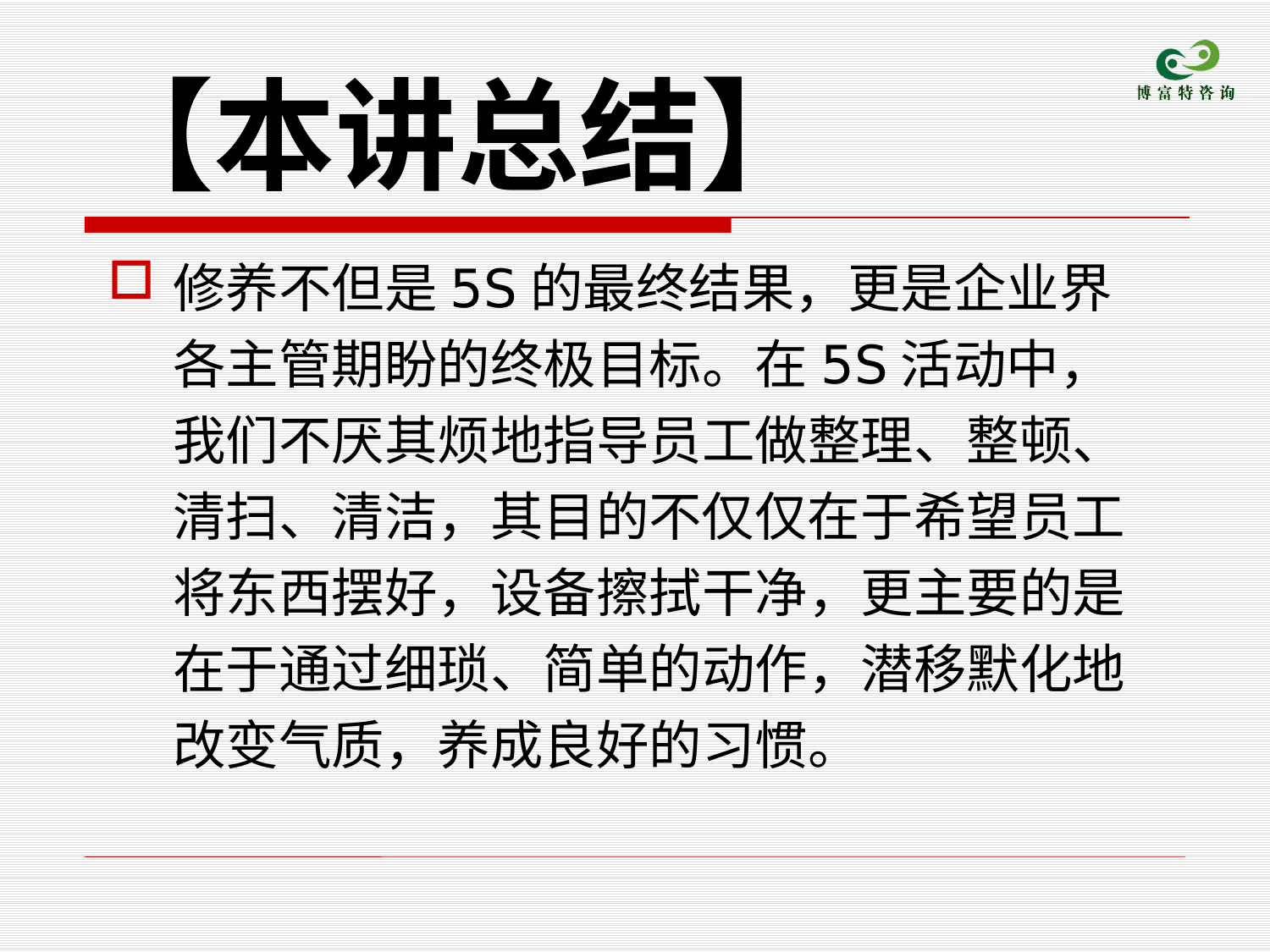

# 【本讲总结】
修养不但是5S的最终结果，更是企业界各主管期盼的终极目标。在5S活动中，我们不厌其烦地指导员工做整理、整顿、清扫、清洁，其目的不仅仅在于希望员工将东西摆好，设备擦拭干净，更主要的是在于通过细琐、简单的动作，潜移默化地改变气质，养成良好的习惯。
287